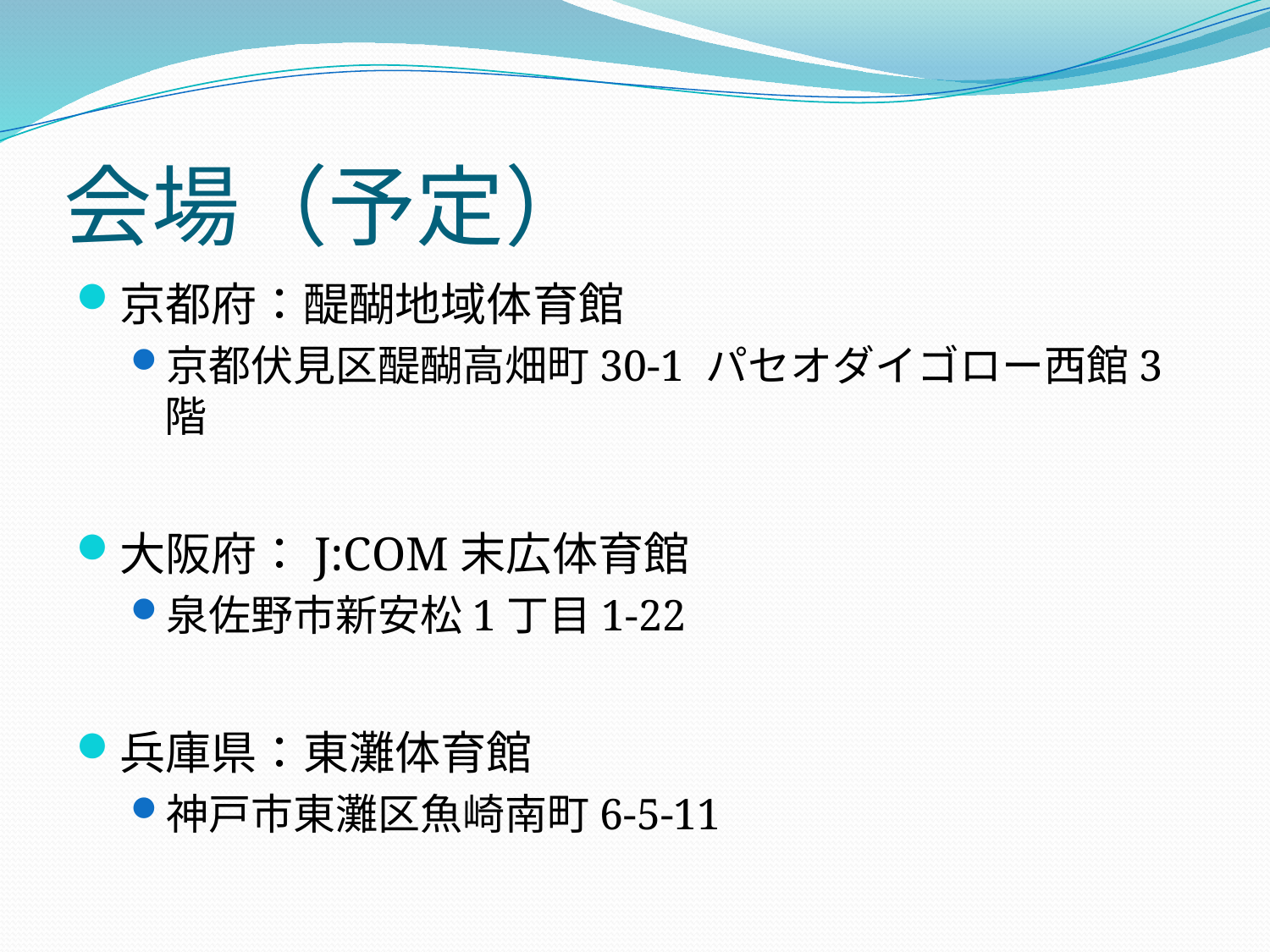

# 会場（予定）
京都府：醍醐地域体育館
京都伏見区醍醐高畑町30-1 パセオダイゴロー西館3階

大阪府：J:COM末広体育館
泉佐野市新安松1丁目1-22

兵庫県：東灘体育館
神戸市東灘区魚崎南町6-5-11